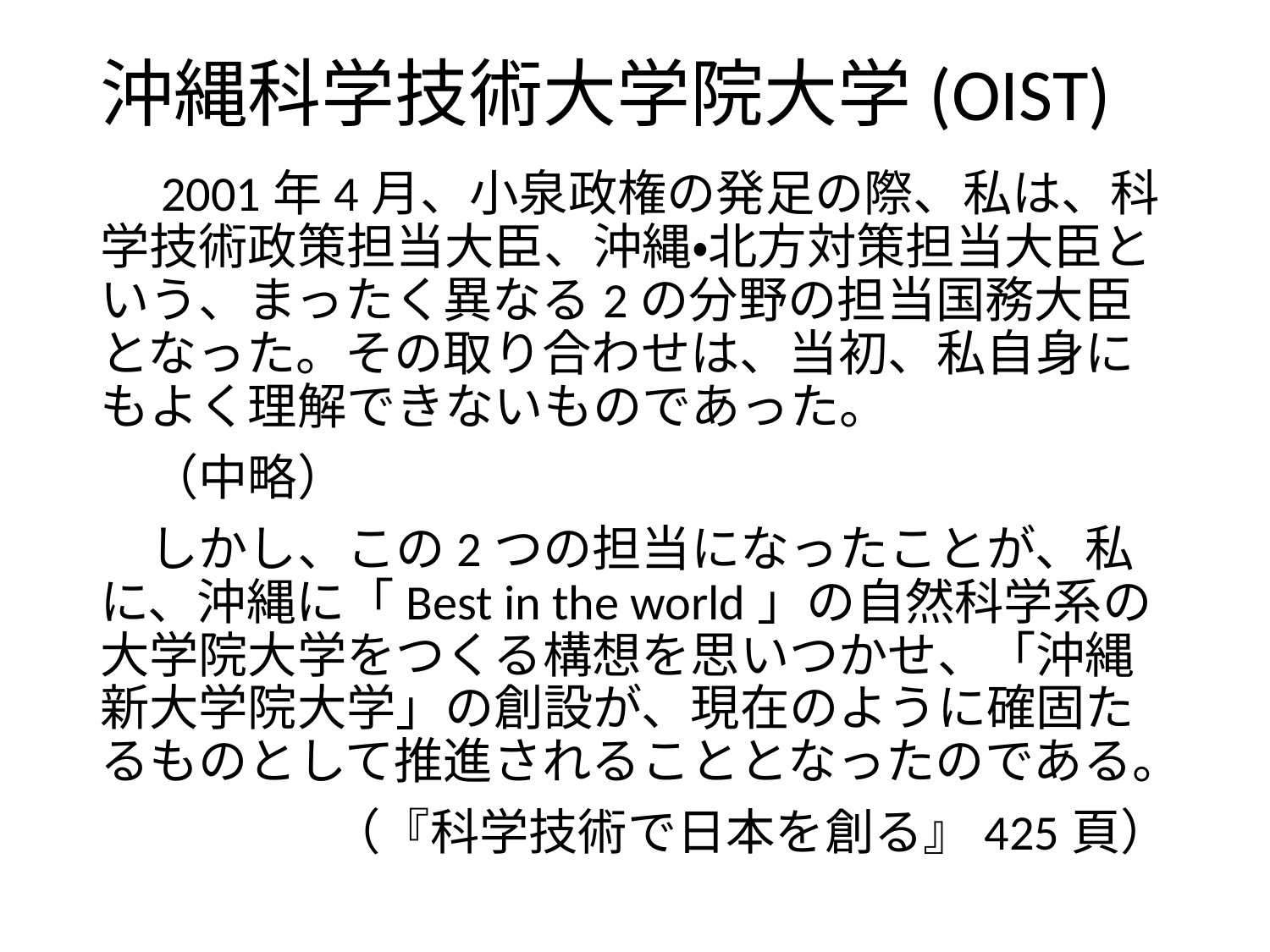

# 沖縄科学技術大学院大学(OIST)
　2001年4月、小泉政権の発足の際、私は、科学技術政策担当大臣、沖縄・北方対策担当大臣という、まったく異なる2の分野の担当国務大臣となった。その取り合わせは、当初、私自身にもよく理解できないものであった。
　（中略）
　しかし、この2つの担当になったことが、私に、沖縄に「Best in the world」の自然科学系の大学院大学をつくる構想を思いつかせ、「沖縄新大学院大学」の創設が、現在のように確固たるものとして推進されることとなったのである。
（『科学技術で日本を創る』425頁）